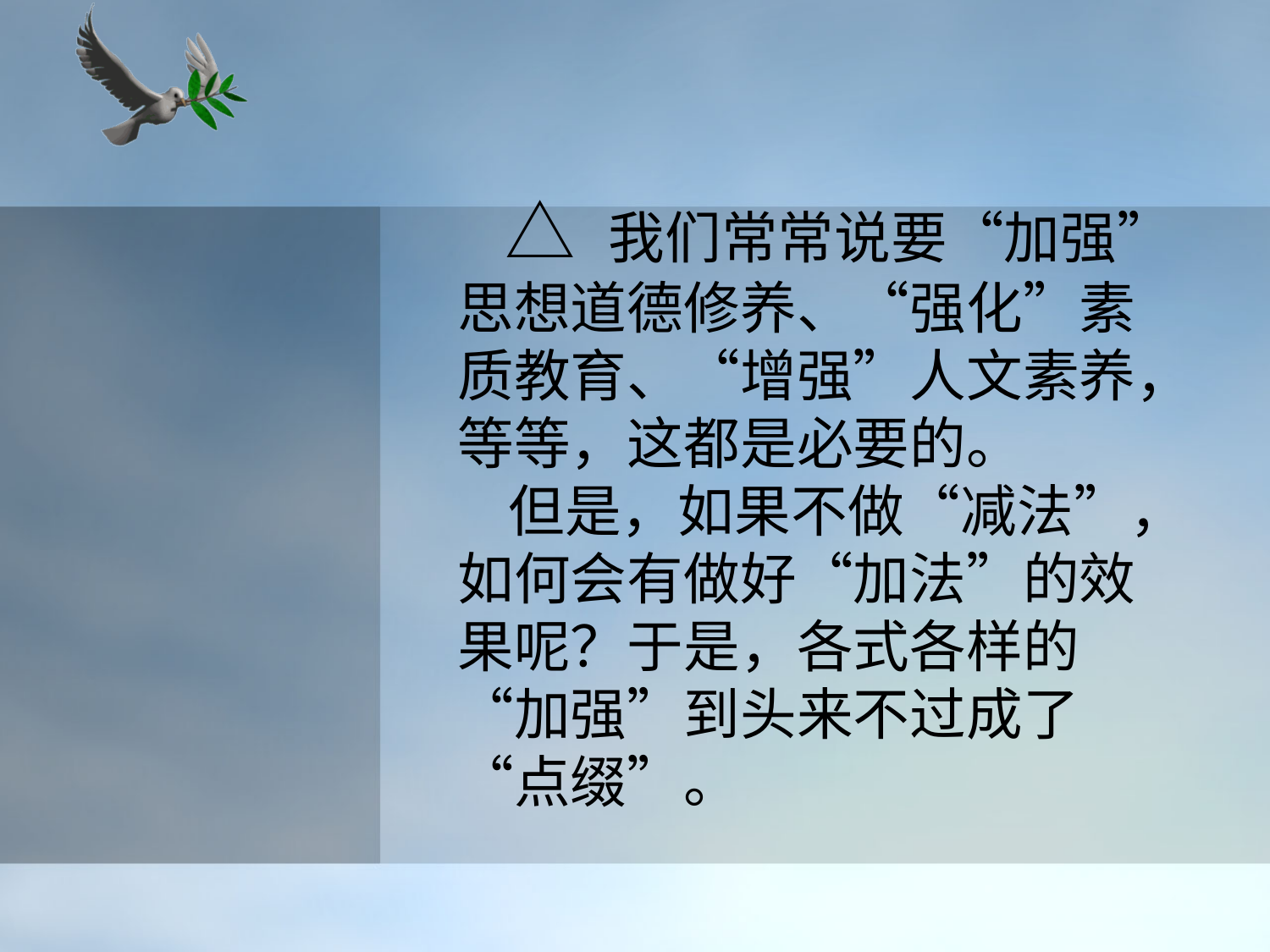

# △ 我们常常说要“加强”思想道德修养、“强化”素质教育、“增强”人文素养，等等，这都是必要的。 但是，如果不做“减法”，如何会有做好“加法”的效果呢？于是，各式各样的“加强”到头来不过成了“点缀”。